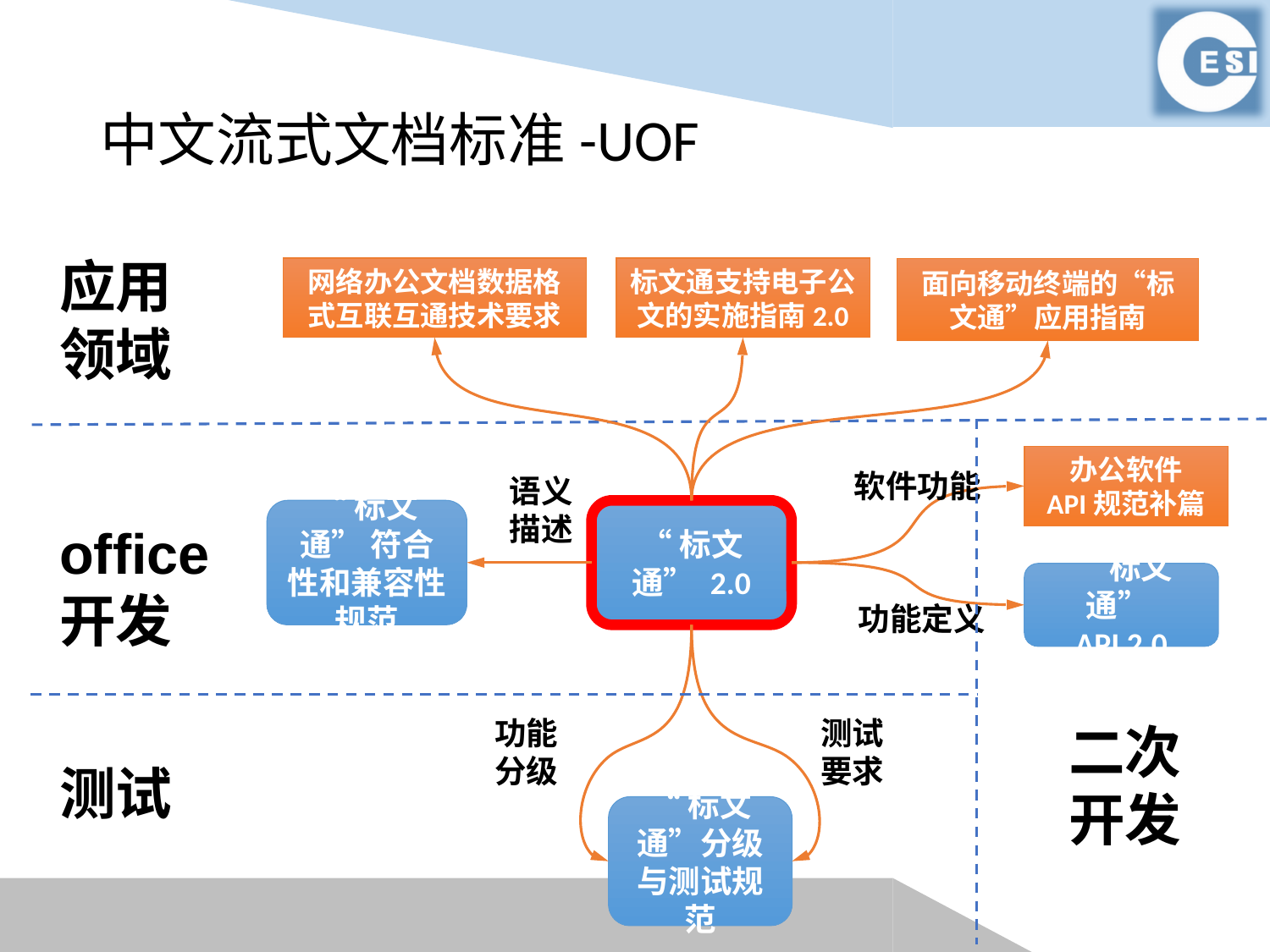

# 中文流式文档标准-UOF
应用领域
网络办公文档数据格式互联互通技术要求
标文通支持电子公文的实施指南2.0
面向移动终端的“标文通”应用指南
办公软件
API规范补篇
软件功能
语义描述
“标文通” 符合性和兼容性规范
“标文通” 2.0
office开发
“标文通”
API 2.0
功能定义
功能分级
测试要求
二次开发
测试
“标文通”分级与测试规范